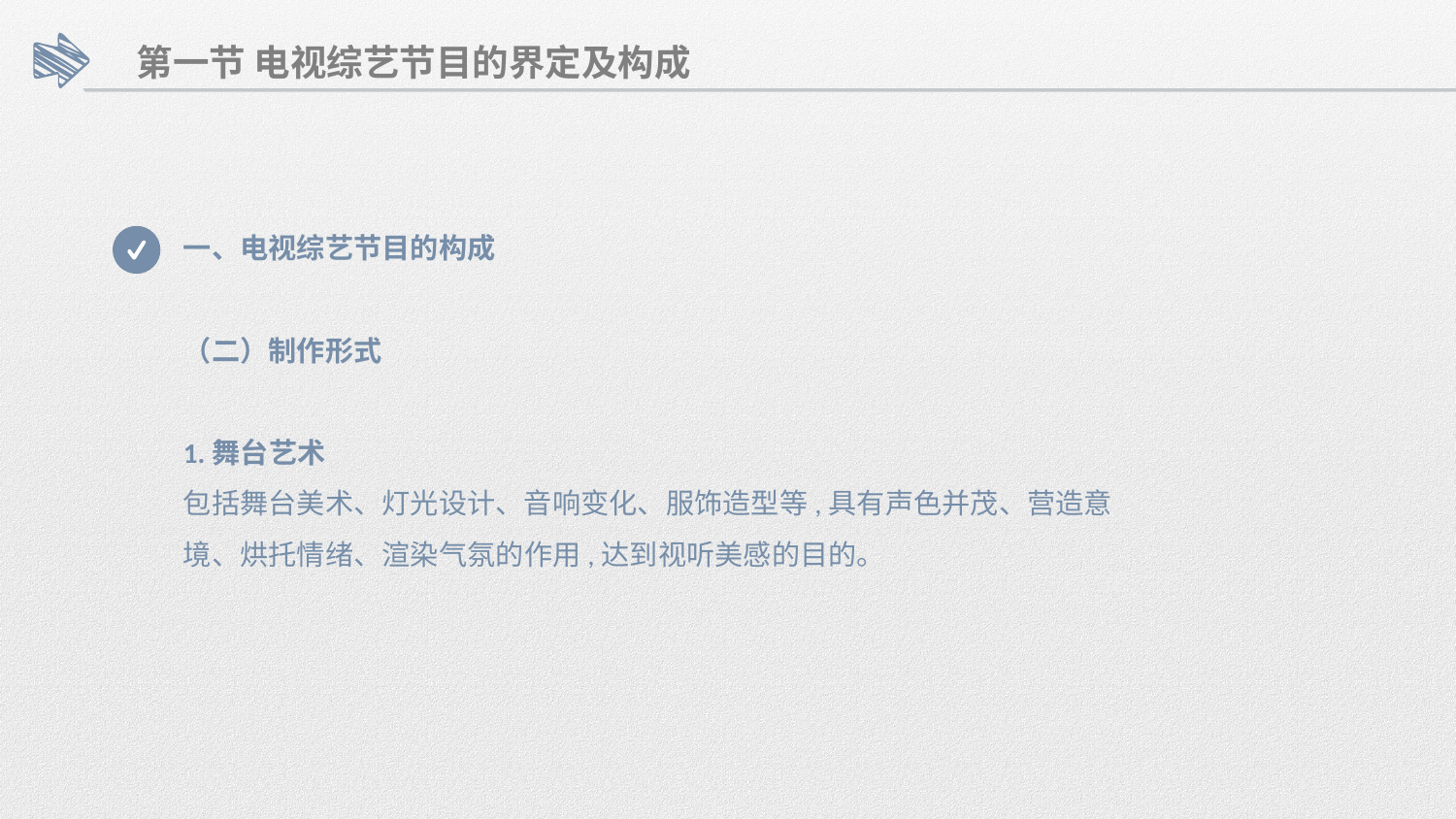

第一节 电视综艺节目的界定及构成
一、电视综艺节目的构成

（二）制作形式

1.舞台艺术
包括舞台美术、灯光设计、音响变化、服饰造型等,具有声色并茂、营造意
境、烘托情绪、渲染气氛的作用,达到视听美感的目的。